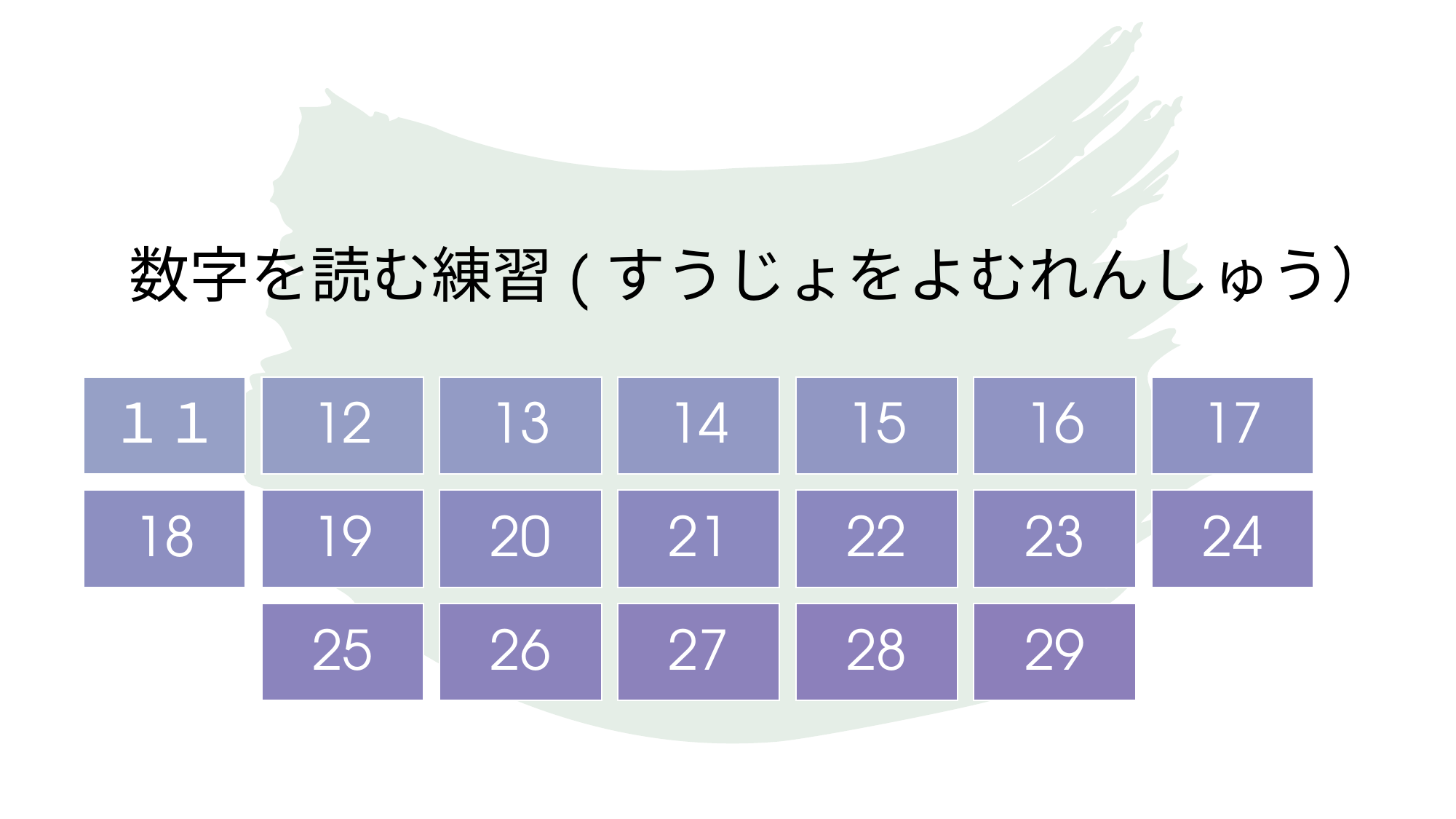

# 数字を読む練習(すうじょをよむれんしゅう）
１１
12
13
14
15
16
17
18
19
20
21
22
23
24
25
26
27
28
29